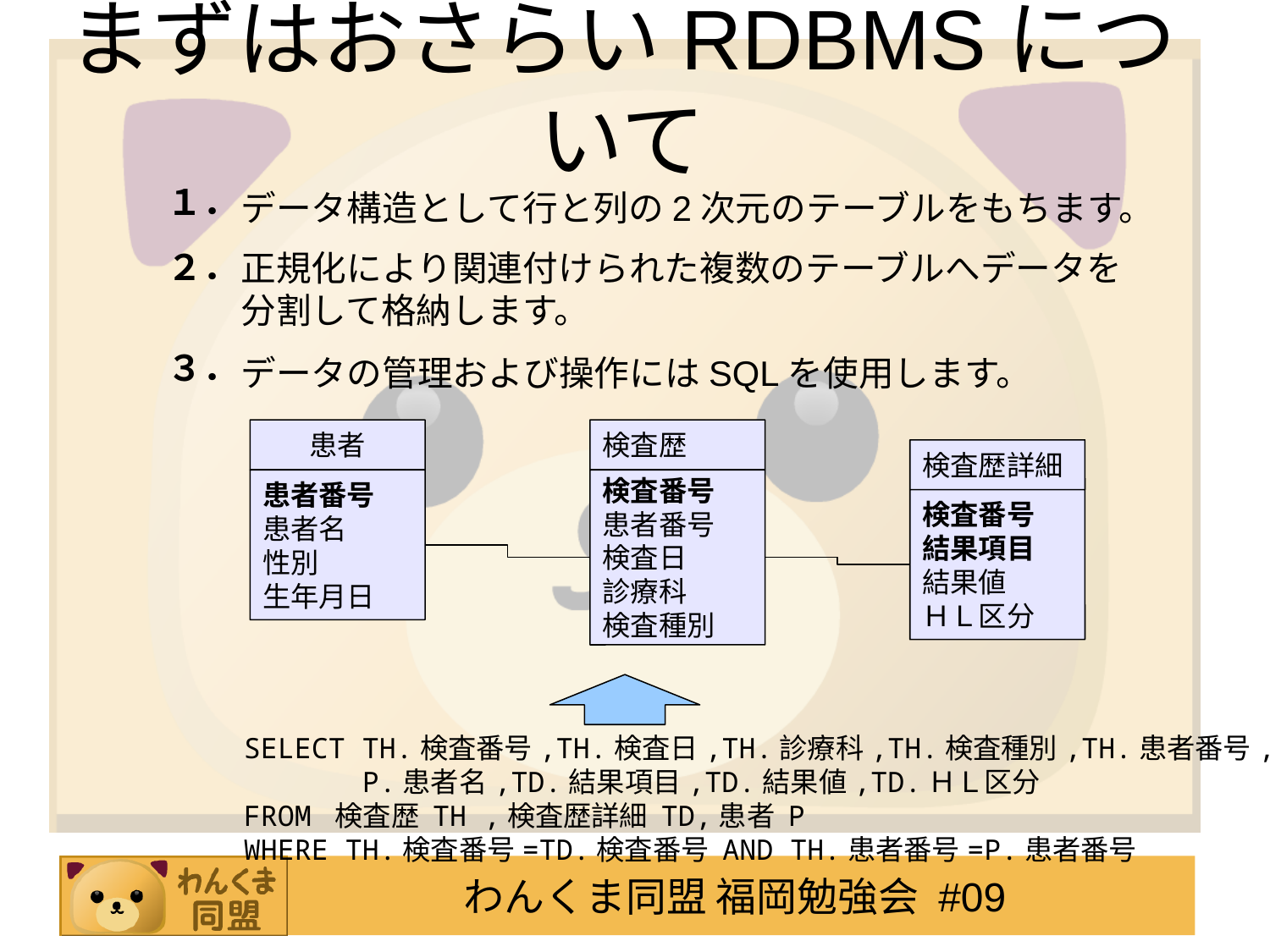

# まずはおさらいRDBMSについて
１．
データ構造として行と列の2次元のテーブルをもちます。
２．
正規化により関連付けられた複数のテーブルへデータを
分割して格納します。
３．
データの管理および操作にはSQLを使用します。
患者
検査歴
検査歴詳細
患者番号
患者名
性別
生年月日
検査番号
患者番号
検査日
診療科
検査種別
検査番号
結果項目
結果値
ＨＬ区分

SELECT TH.検査番号,TH.検査日,TH.診療科,TH.検査種別,TH.患者番号,
       P.患者名,TD.結果項目,TD.結果値,TD.ＨＬ区分
FROM 検査歴 TH ,検査歴詳細 TD,患者 P
WHERE TH.検査番号=TD.検査番号 AND TH.患者番号=P.患者番号